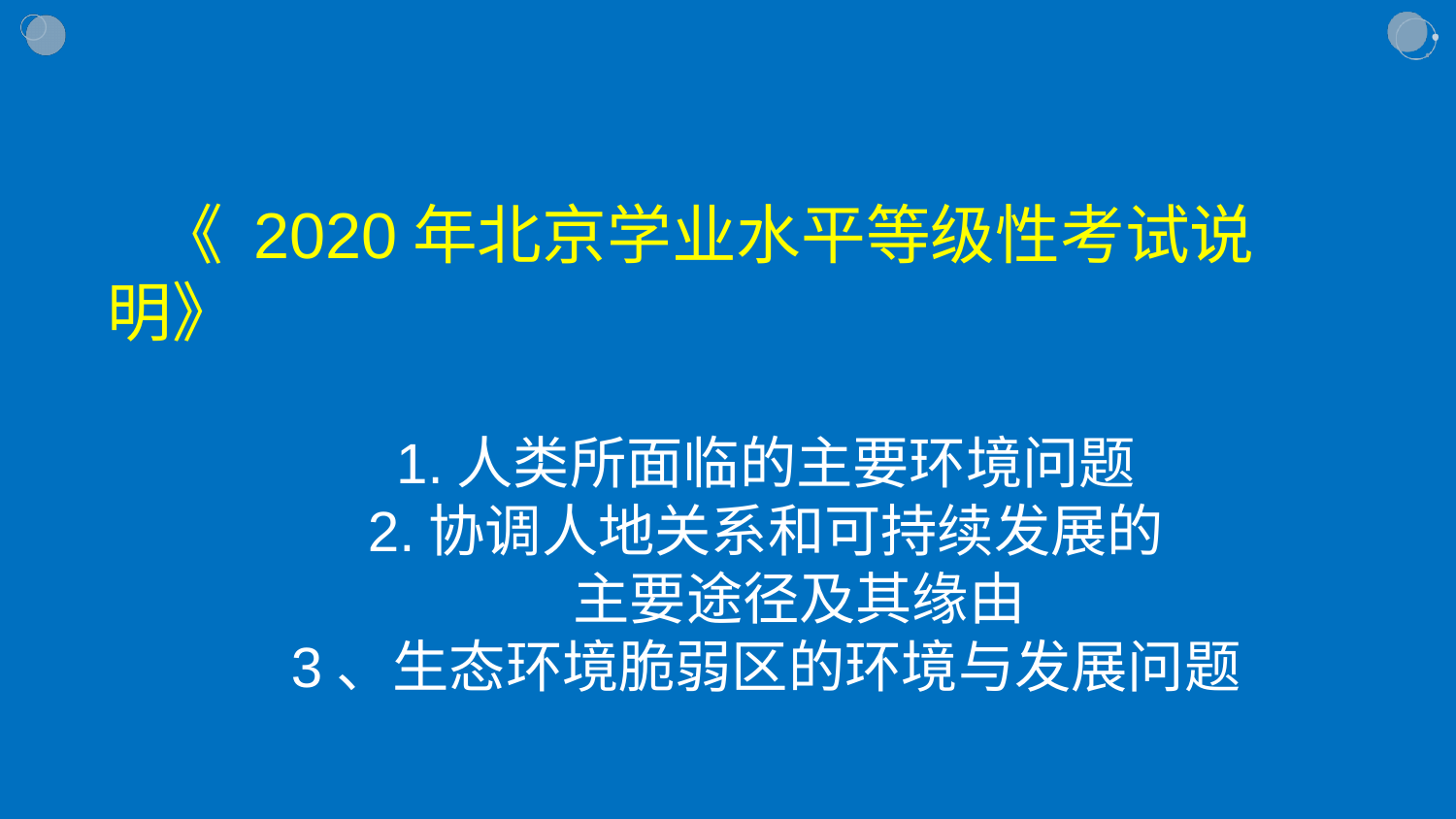

《 2020年北京学业水平等级性考试说明》

   1.人类所面临的主要环境问题
   2.协调人地关系和可持续发展的
        主要途径及其缘由
   3、生态环境脆弱区的环境与发展问题